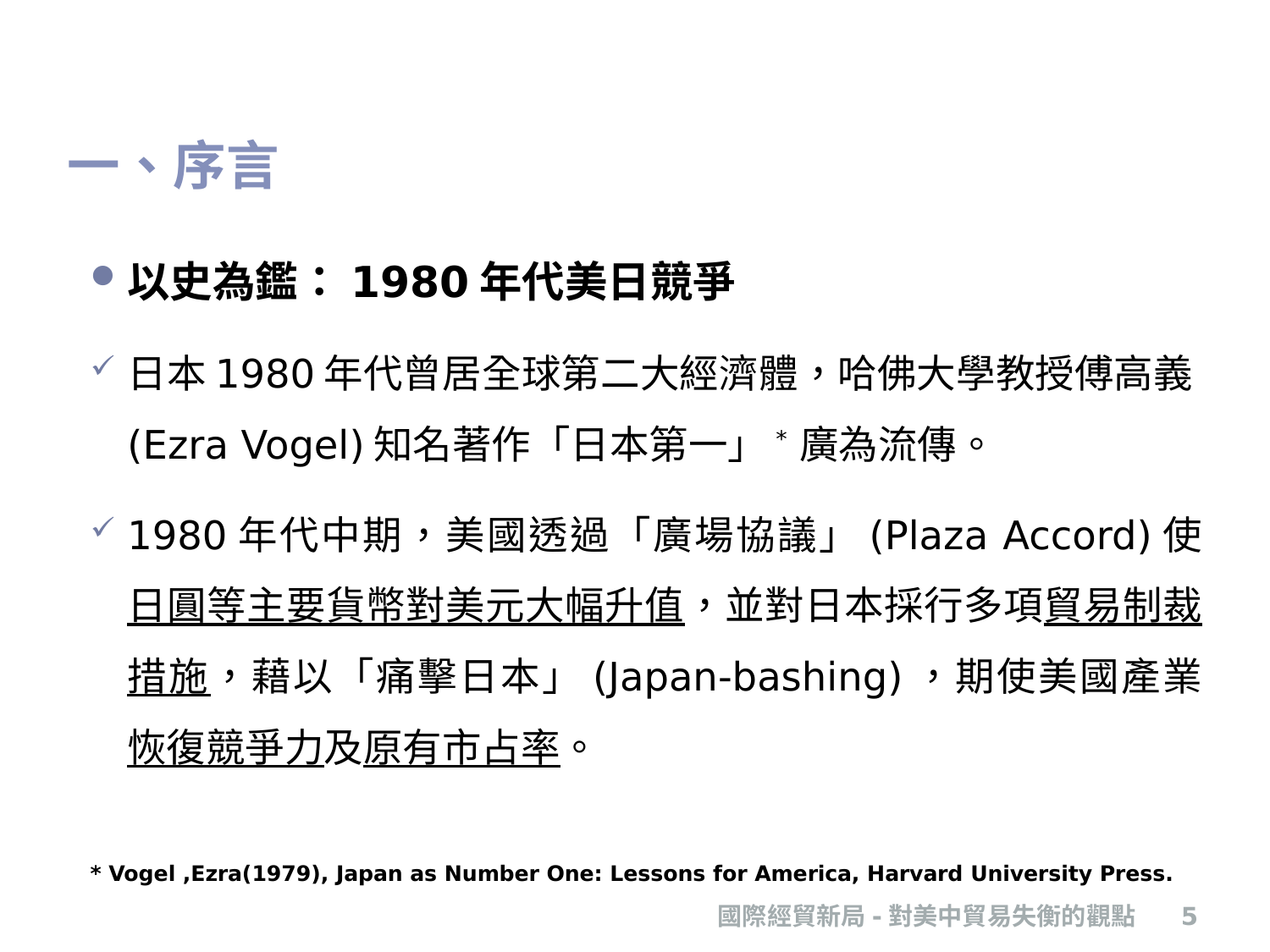

# 一、序言
以史為鑑：1980年代美日競爭
日本1980年代曾居全球第二大經濟體，哈佛大學教授傅高義(Ezra Vogel)知名著作「日本第一」* 廣為流傳。
1980年代中期，美國透過「廣場協議」(Plaza Accord)使日圓等主要貨幣對美元大幅升值，並對日本採行多項貿易制裁措施，藉以「痛擊日本」(Japan-bashing)，期使美國產業恢復競爭力及原有市占率。

* Vogel ,Ezra(1979), Japan as Number One: Lessons for America, Harvard University Press.
國際經貿新局-對美中貿易失衡的觀點
5